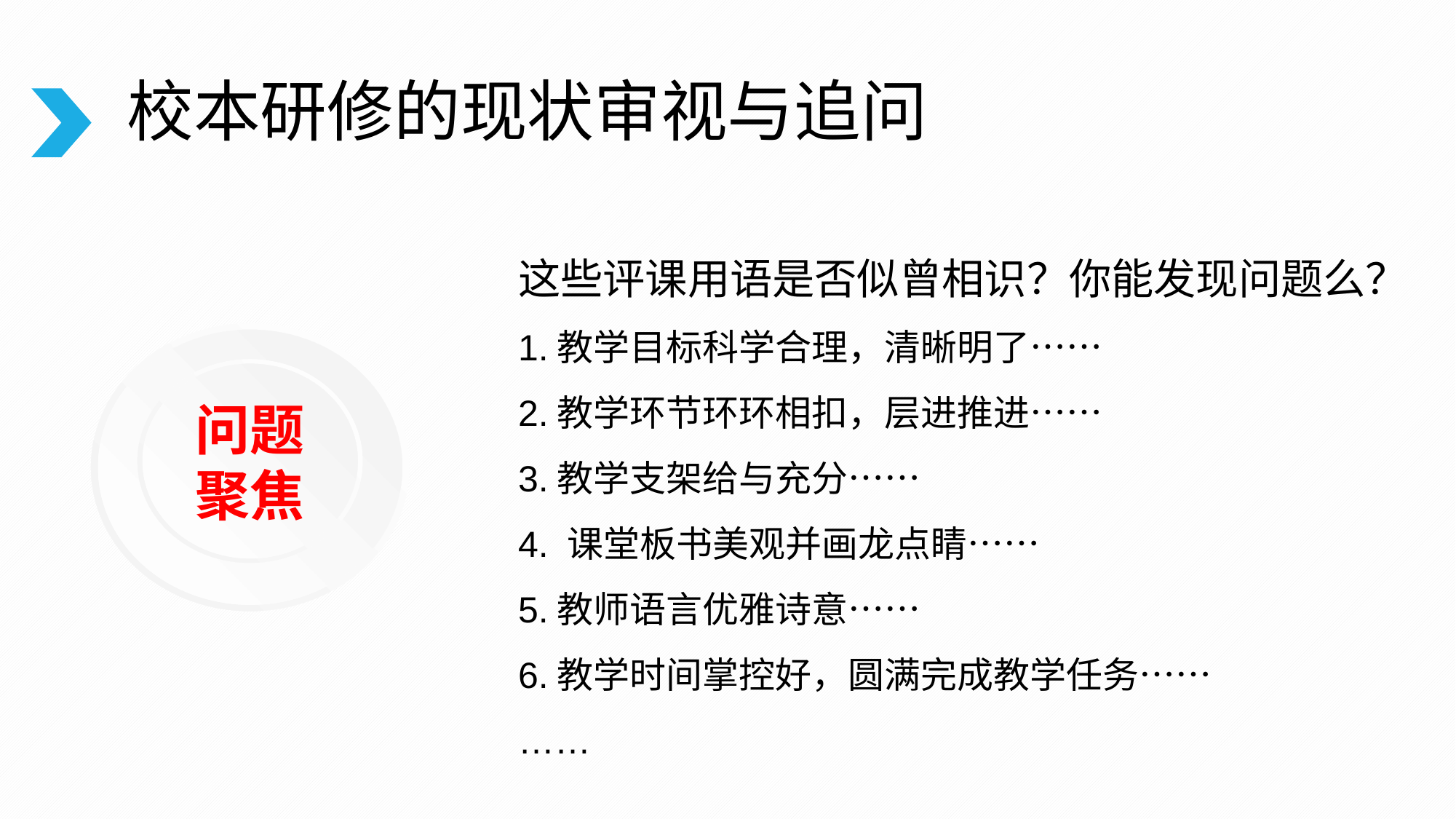

校本研修的现状审视与追问
这些评课用语是否似曾相识？你能发现问题么？
1.教学目标科学合理，清晰明了……
2.教学环节环环相扣，层进推进……
3.教学支架给与充分……
4. 课堂板书美观并画龙点睛……
5.教师语言优雅诗意……
6.教学时间掌控好，圆满完成教学任务……
……

问题聚焦